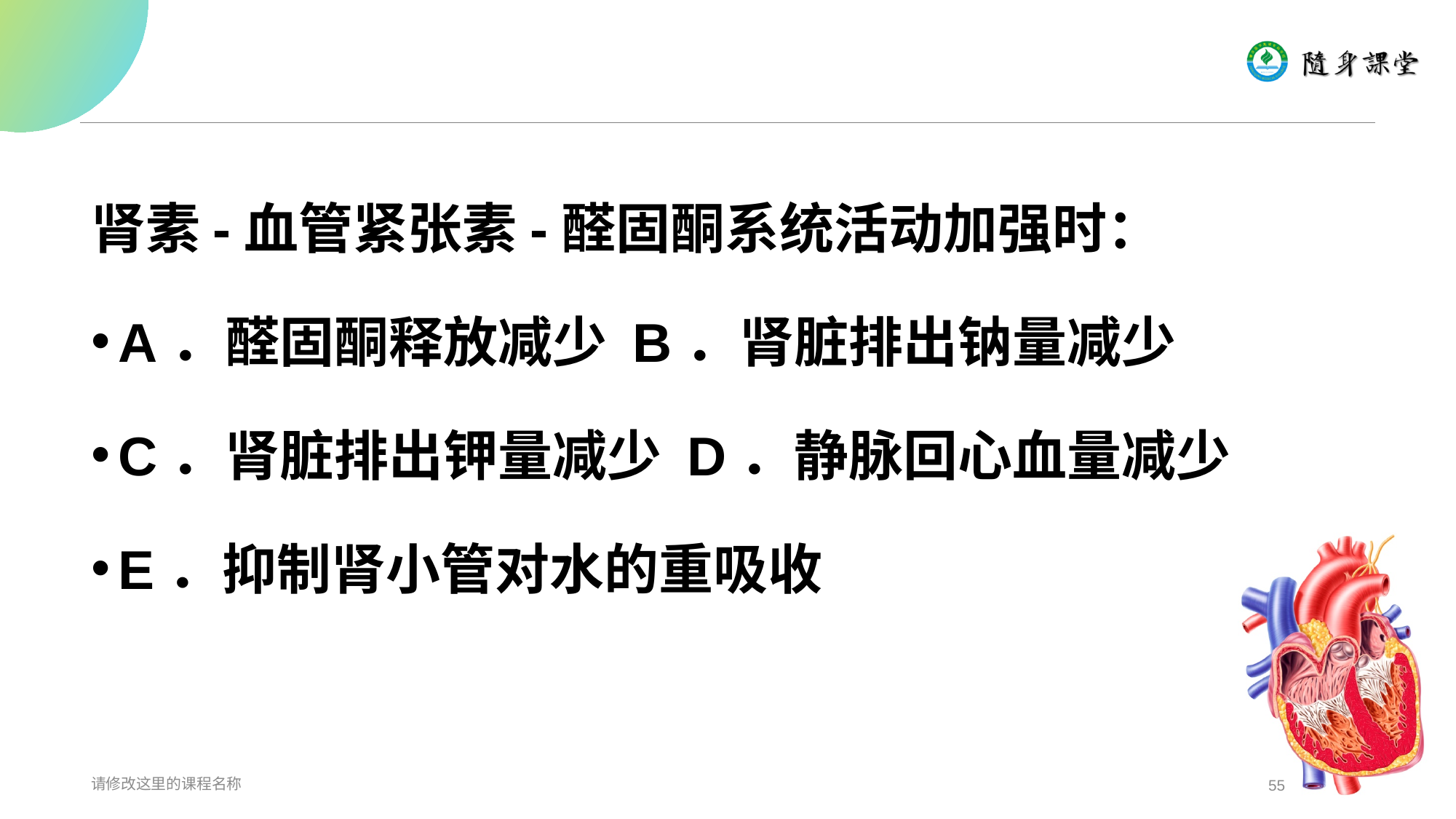

#
肾素-血管紧张素-醛固酮系统活动加强时：
A．醛固酮释放减少 B．肾脏排出钠量减少
C．肾脏排出钾量减少 D．静脉回心血量减少
E．抑制肾小管对水的重吸收
请修改这里的课程名称
55